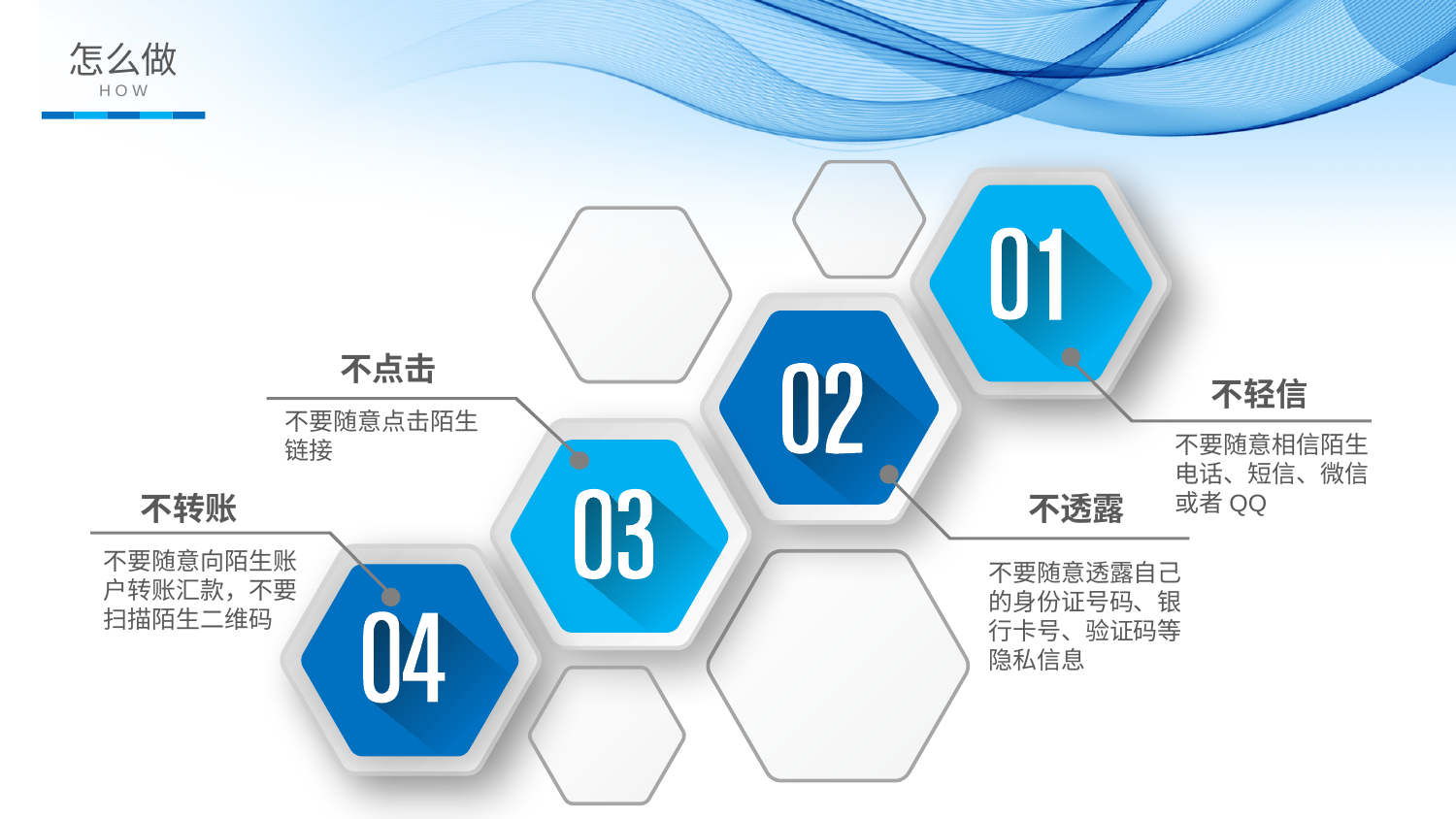

怎么做
H O W

不点击

不轻信

不要随意点击陌生链接

不要随意相信陌生电话、短信、微信或者QQ

不透露
不转账

不要随意向陌生账户转账汇款，不要扫描陌生二维码

不要随意透露自己的身份证号码、银行卡号、验证码等隐私信息